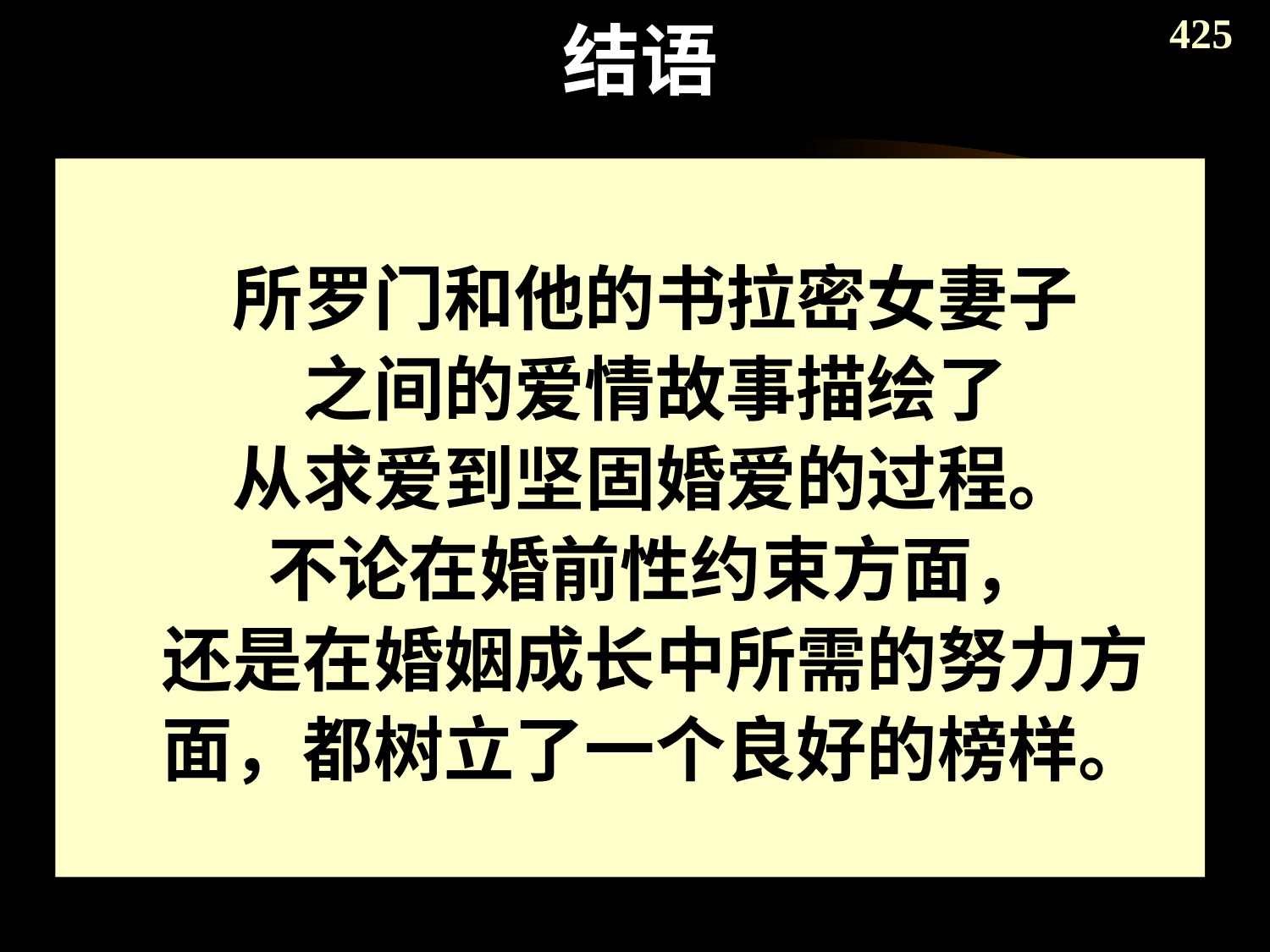

425
# 结语

所罗门和他的书拉密女妻子
之间的爱情故事描绘了
从求爱到坚固婚爱的过程。
不论在婚前性约束方面，
还是在婚姻成长中所需的努力方
面，都树立了一个良好的榜样。